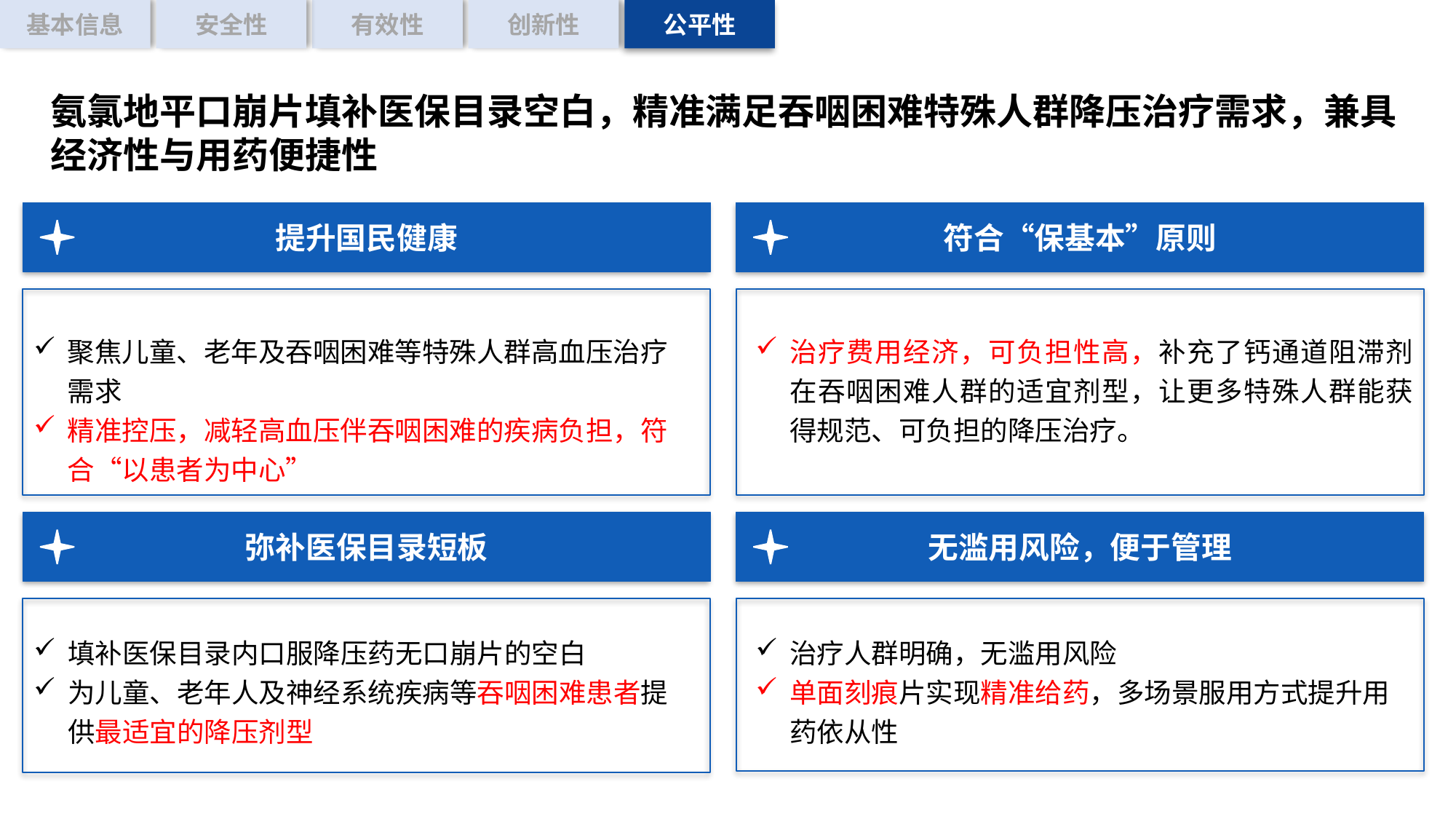

基本信息
安全性
有效性
创新性
公平性
氨氯地平口崩片填补医保目录空白，精准满足吞咽困难特殊人群降压治疗需求，兼具经济性与用药便捷性
提升国民健康
符合“保基本”原则

聚焦儿童、老年及吞咽困难等特殊人群高血压治疗需求
精准控压，减轻高血压伴吞咽困难的疾病负担，符合“以患者为中心”
治疗费用经济，可负担性高，补充了钙通道阻滞剂在吞咽困难人群的适宜剂型，让更多特殊人群能获得规范、可负担的降压治疗。
弥补医保目录短板
无滥用风险，便于管理

治疗人群明确，无滥用风险
单面刻痕片实现精准给药，多场景服用方式提升用药依从性
填补医保目录内口服降压药无口崩片的空白
为儿童、老年人及神经系统疾病等吞咽困难患者提供最适宜的降压剂型